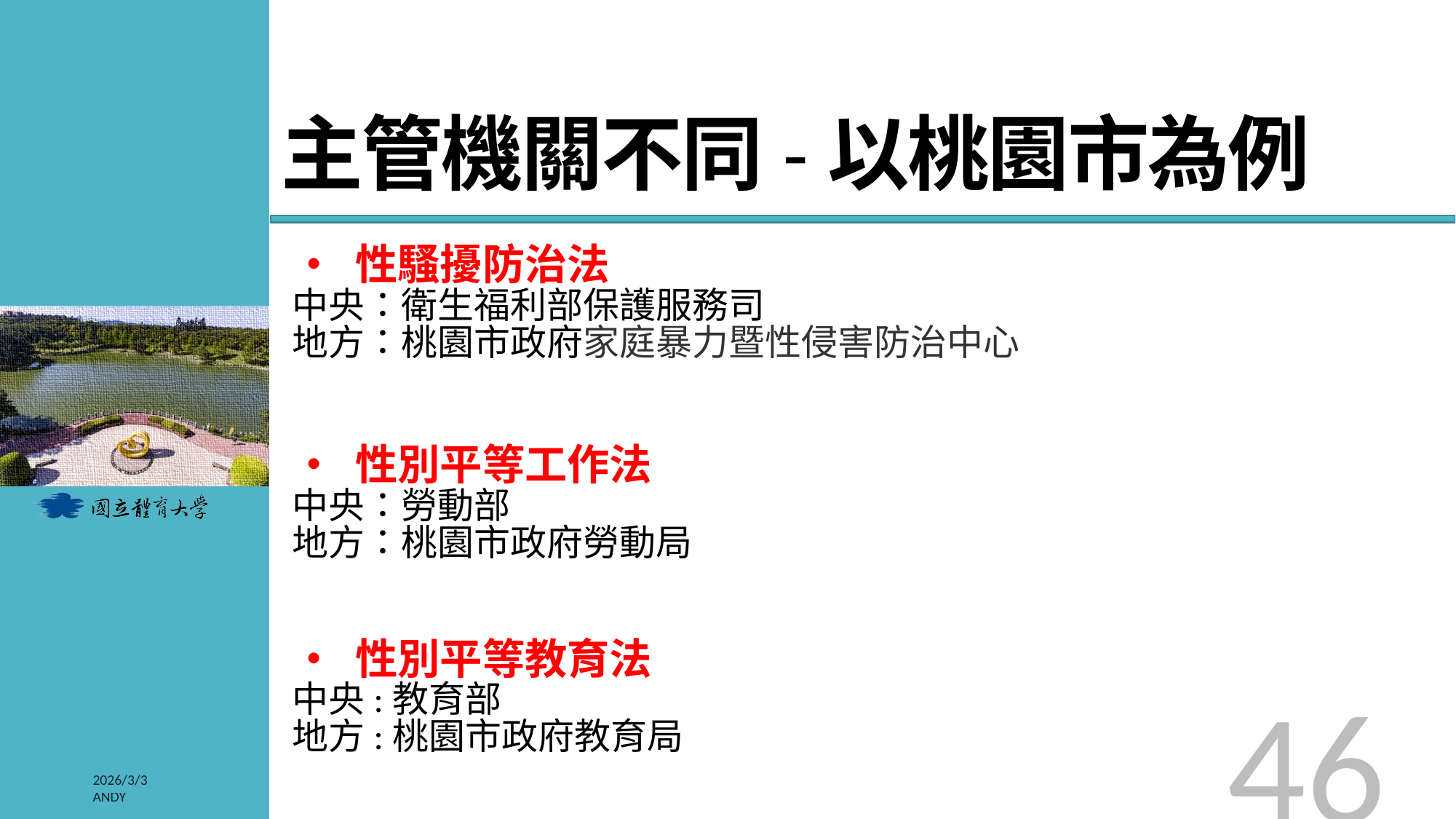

# 主管機關不同-以桃園市為例
• 性騷擾防治法
中央：衛生福利部保護服務司
地方：桃園市政府家庭暴力暨性侵害防治中心

• 性別平等工作法
中央：勞動部
地方：桃園市政府勞動局

• 性別平等教育法
中央:教育部
地方:桃園市政府教育局
46
2026/3/3
Andy